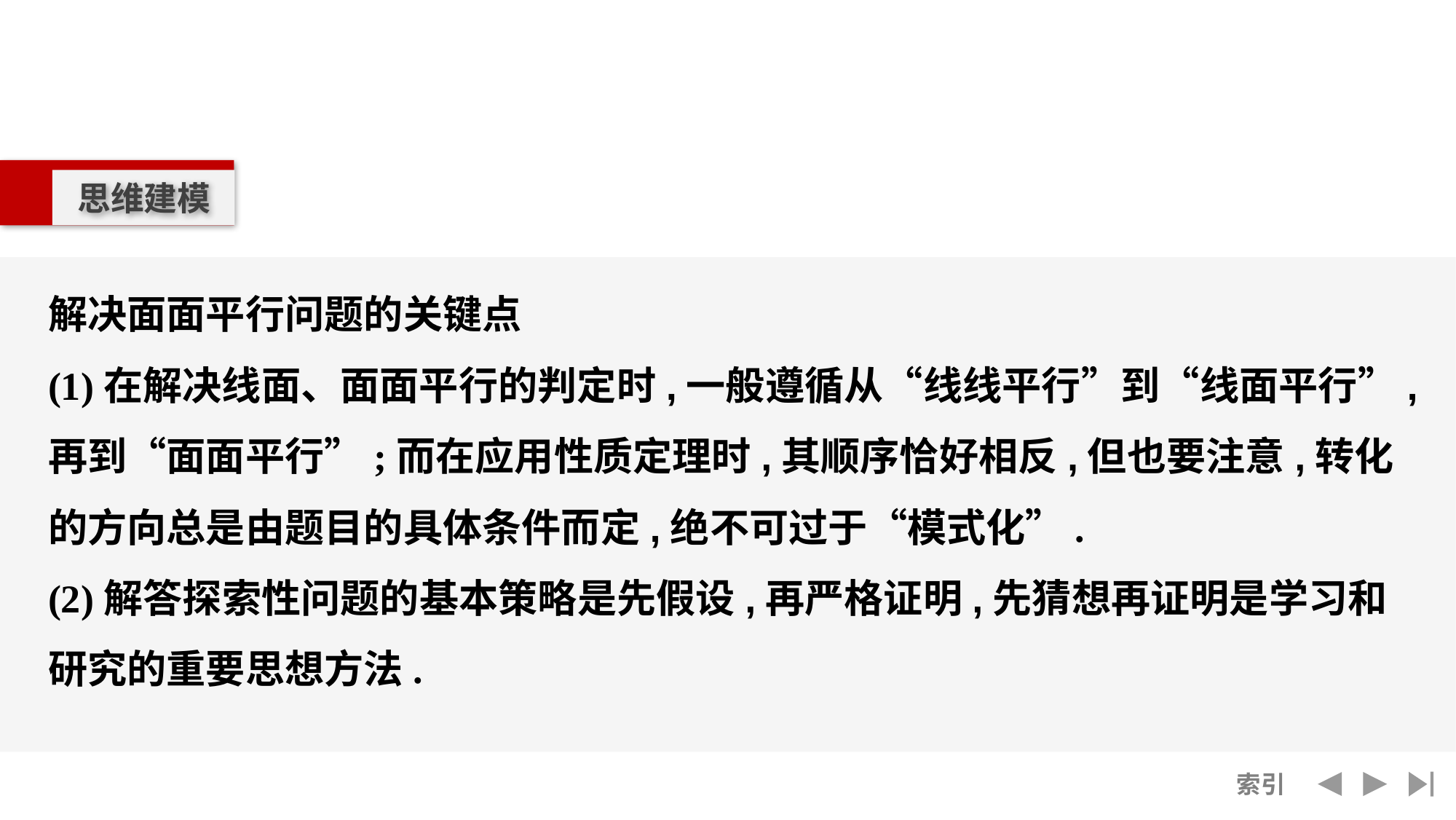

思维建模

解决面面平行问题的关键点
(1)在解决线面、面面平行的判定时,一般遵循从“线线平行”到“线面平行”,再到“面面平行”;而在应用性质定理时,其顺序恰好相反,但也要注意,转化的方向总是由题目的具体条件而定,绝不可过于“模式化”.
(2)解答探索性问题的基本策略是先假设,再严格证明,先猜想再证明是学习和研究的重要思想方法.